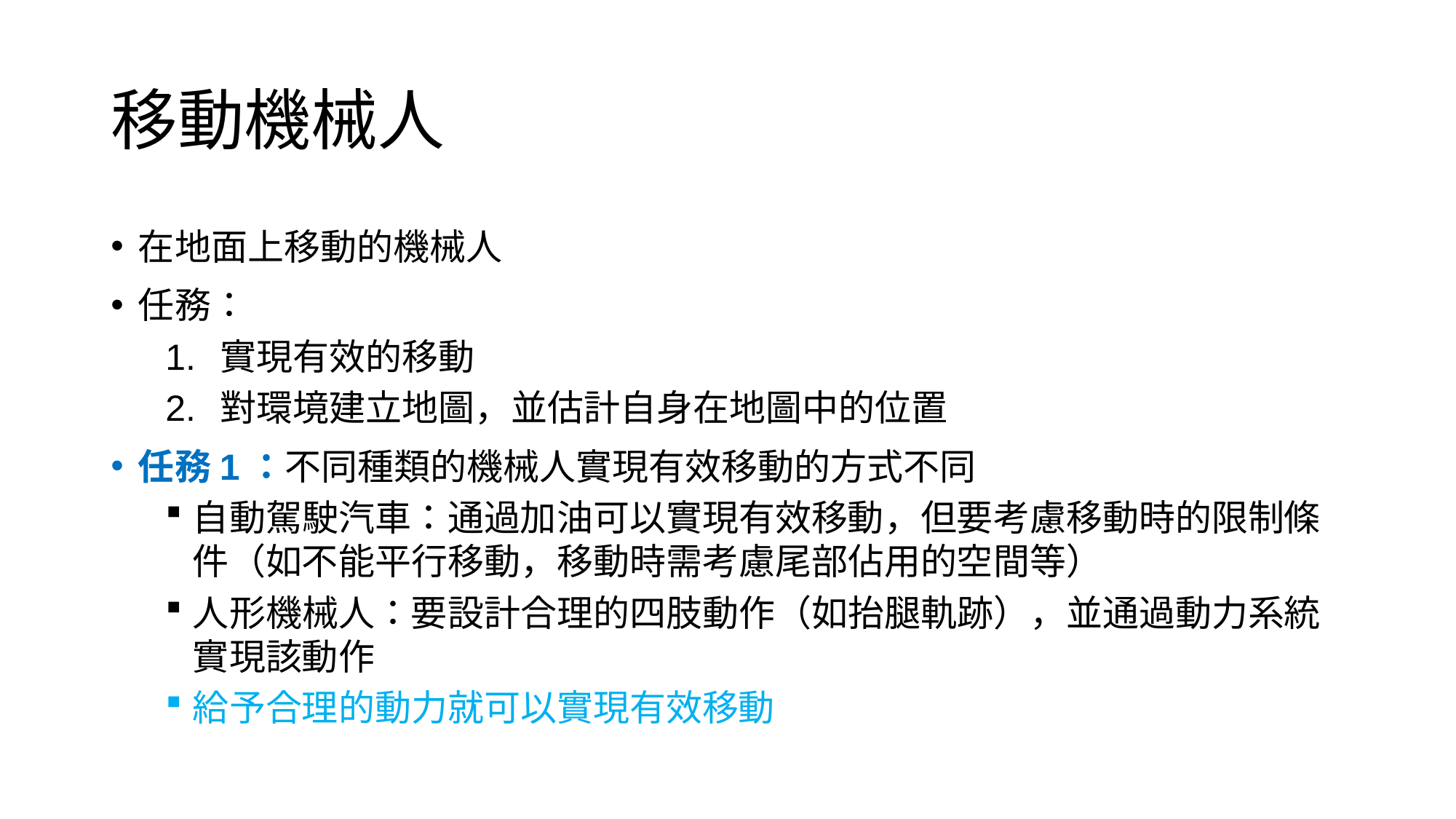

# 移動機械人
在地面上移動的機械人
任務：
實現有效的移動
對環境建立地圖，並估計自身在地圖中的位置
任務1：不同種類的機械人實現有效移動的方式不同
自動駕駛汽車：通過加油可以實現有效移動，但要考慮移動時的限制條件（如不能平行移動，移動時需考慮尾部佔用的空間等）
人形機械人：要設計合理的四肢動作（如抬腿軌跡），並通過動力系統實現該動作
給予合理的動力就可以實現有效移動